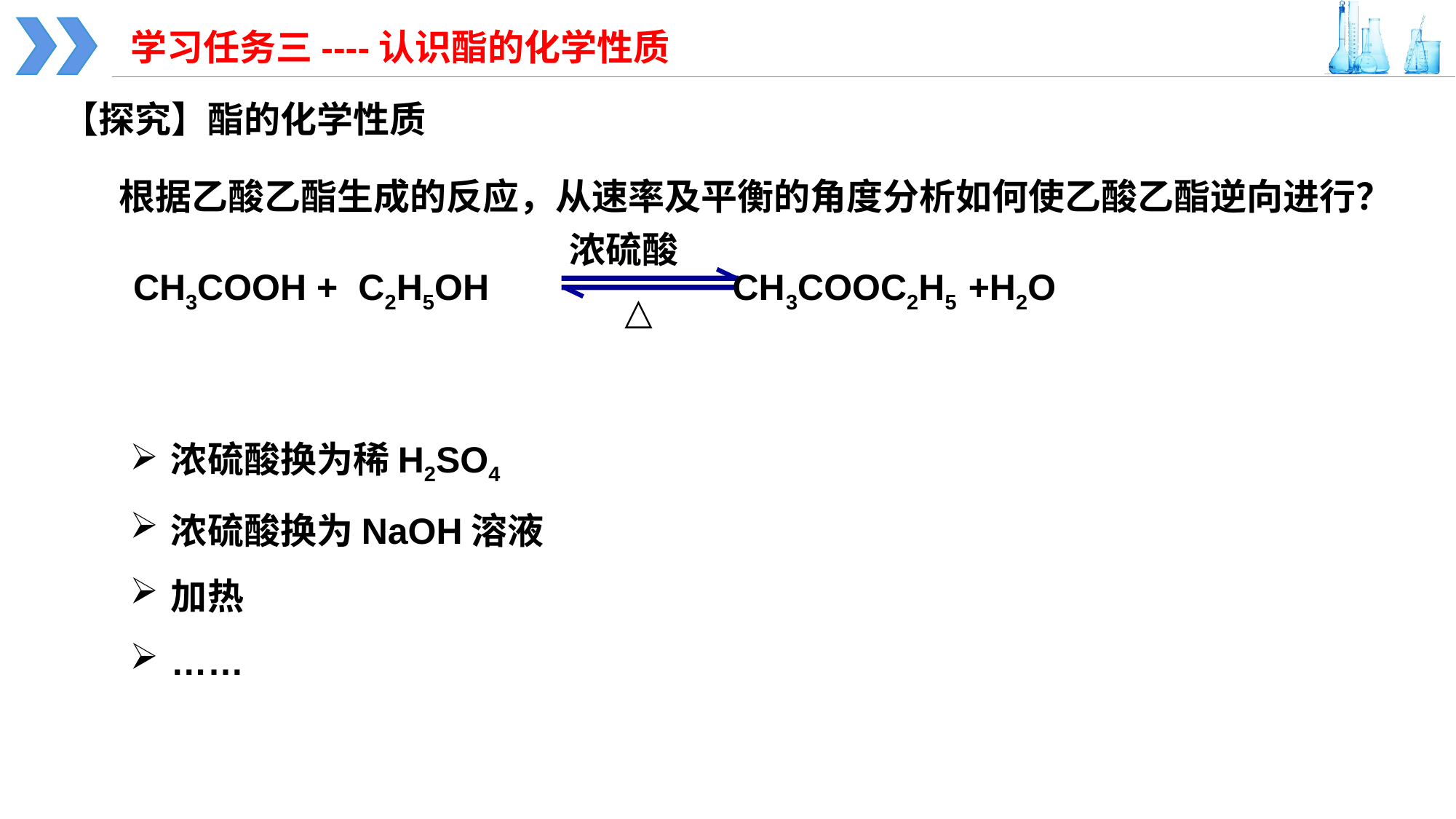

学习任务三----认识酯的化学性质
【探究】酯的化学性质
根据乙酸乙酯生成的反应，从速率及平衡的角度分析如何使乙酸乙酯逆向进行？
   浓硫酸

   △
CH3COOH +  C2H5OH                        CH3COOC2H5  +H2O
浓硫酸换为稀H2SO4
浓硫酸换为NaOH溶液
加热
……